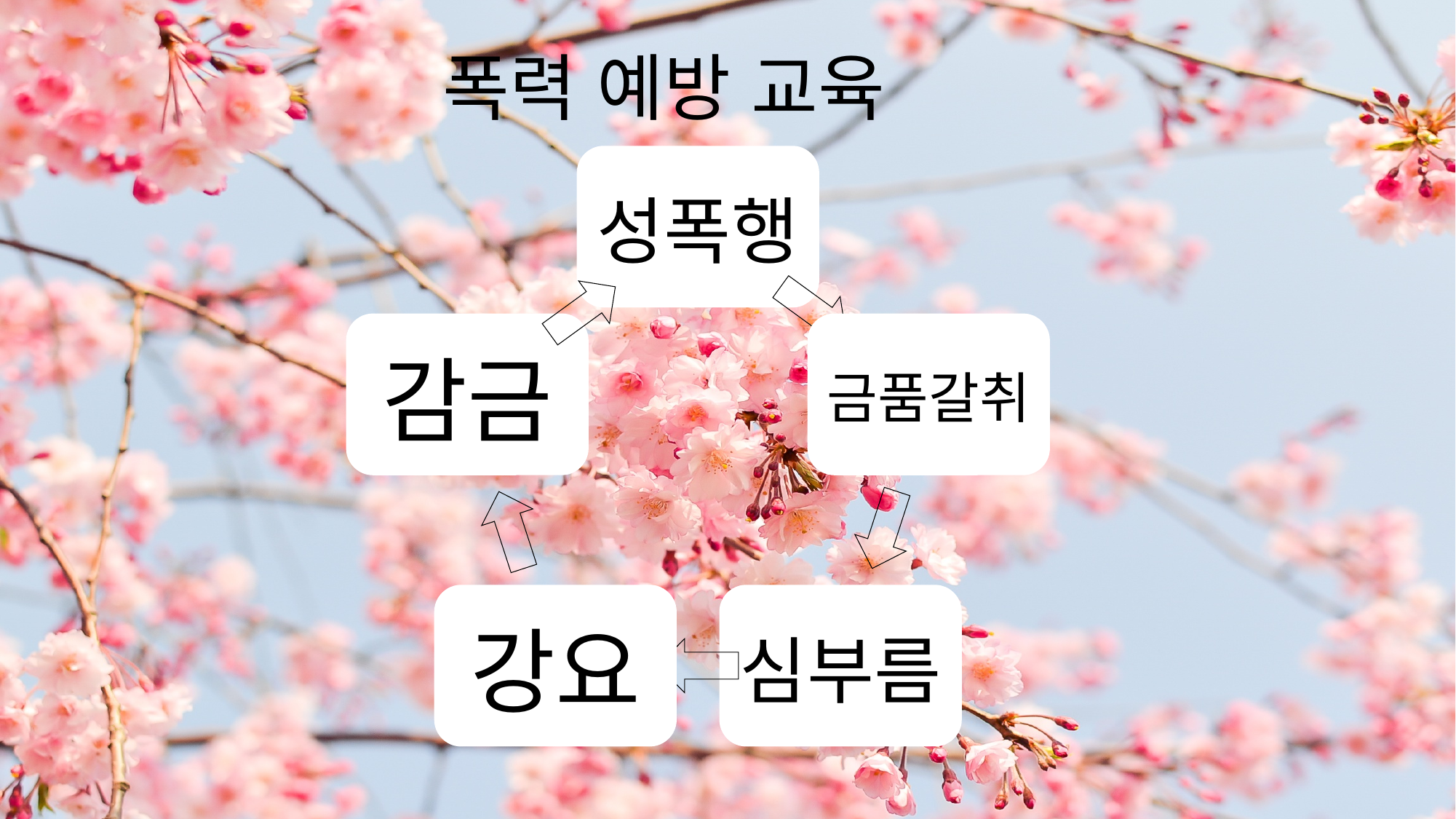

| 폭력 예방 교육 |
| --- |
성폭행
금품갈취
심부름
강요
감금